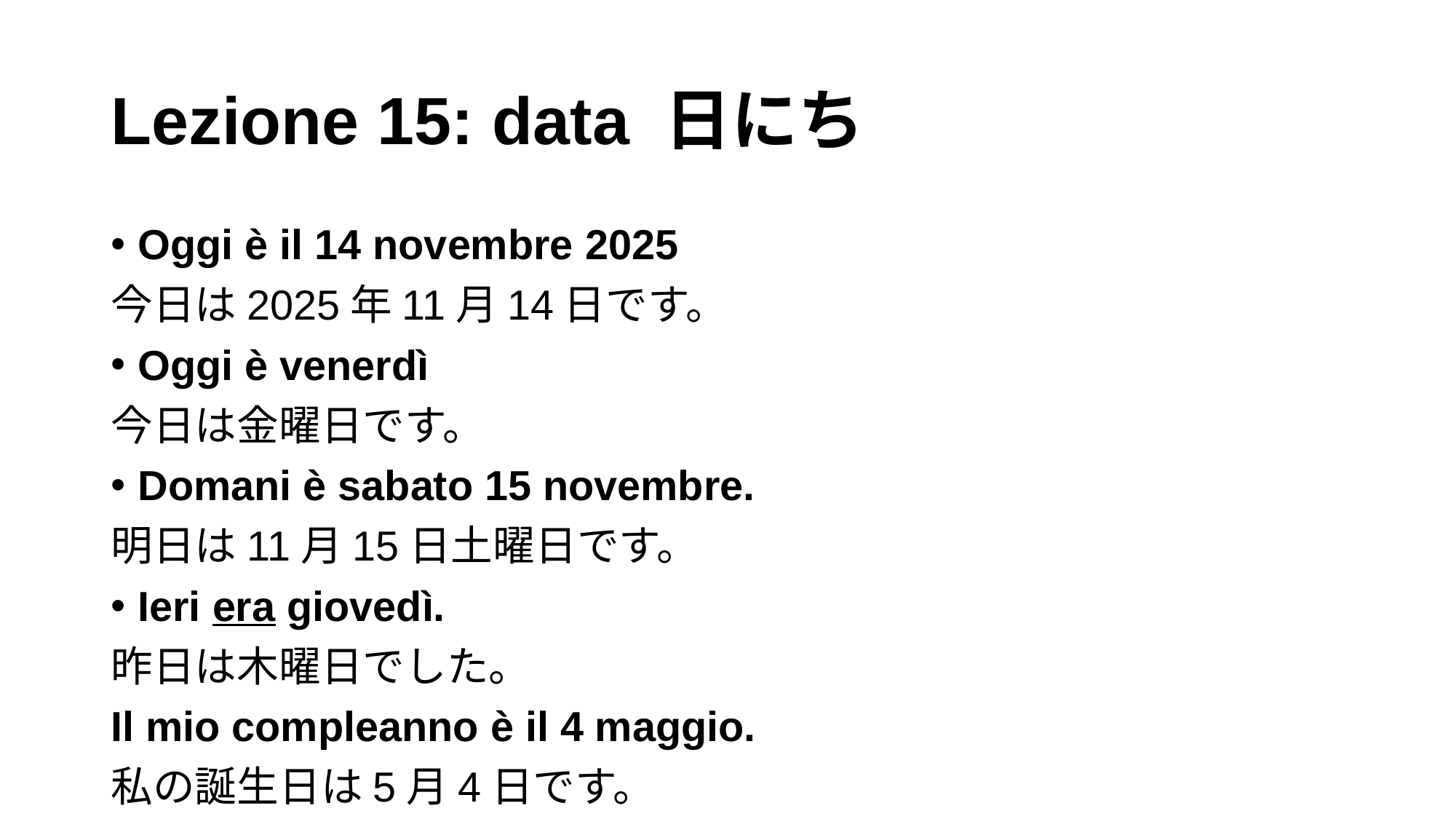

# Lezione 15: data 日にち
Oggi è il 14 novembre 2025
今日は2025年11月14日です。
Oggi è venerdì
今日は金曜日です。
Domani è sabato 15 novembre.
明日は11月15日土曜日です。
Ieri era giovedì.
昨日は木曜日でした。
Il mio compleanno è il 4 maggio.
私の誕生日は5月4日です。